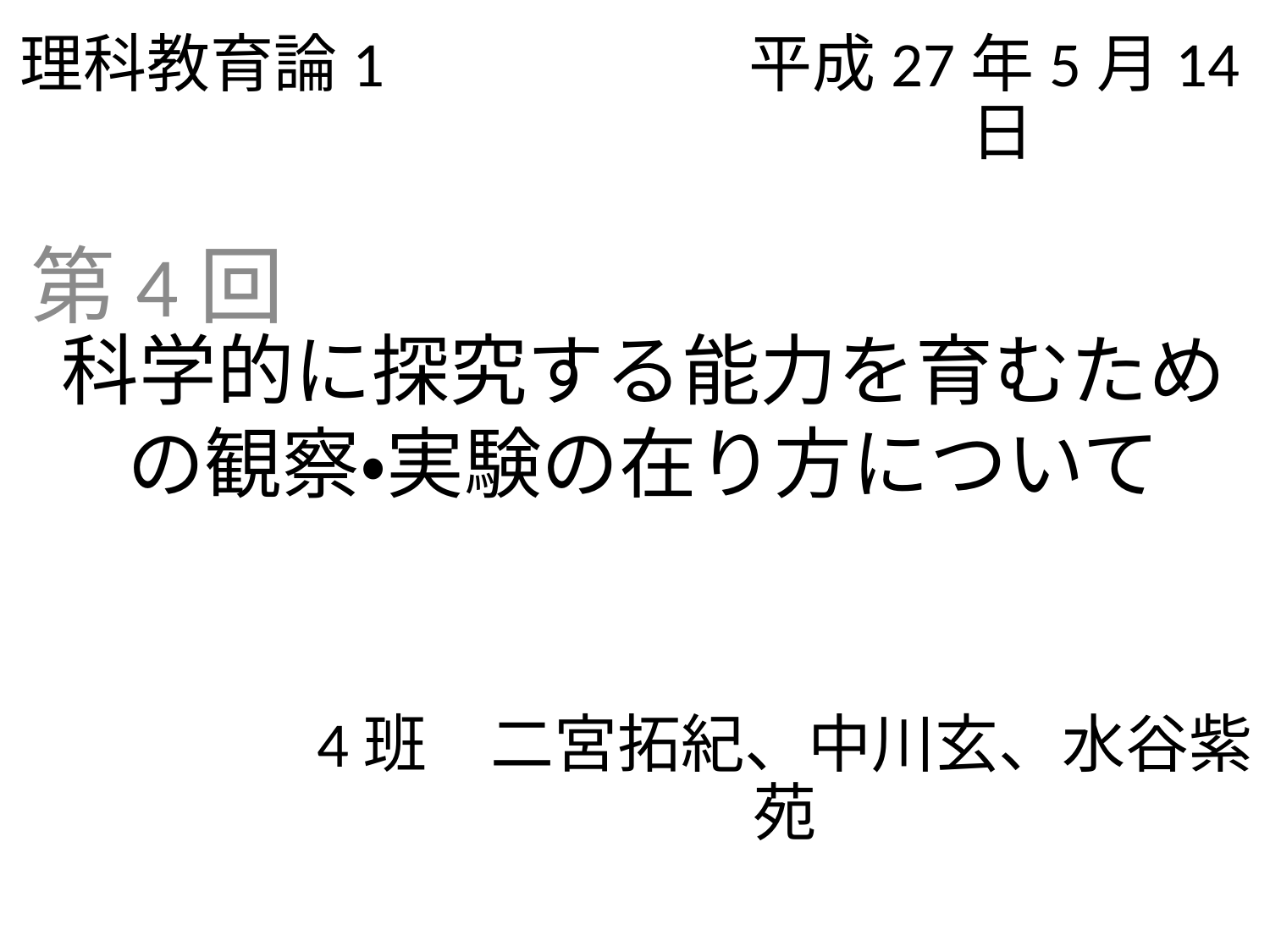

理科教育論1
平成27年5月14日
# 科学的に探究する能力を育むための観察・実験の在り方について
第4回
4班　二宮拓紀、中川玄、水谷紫苑